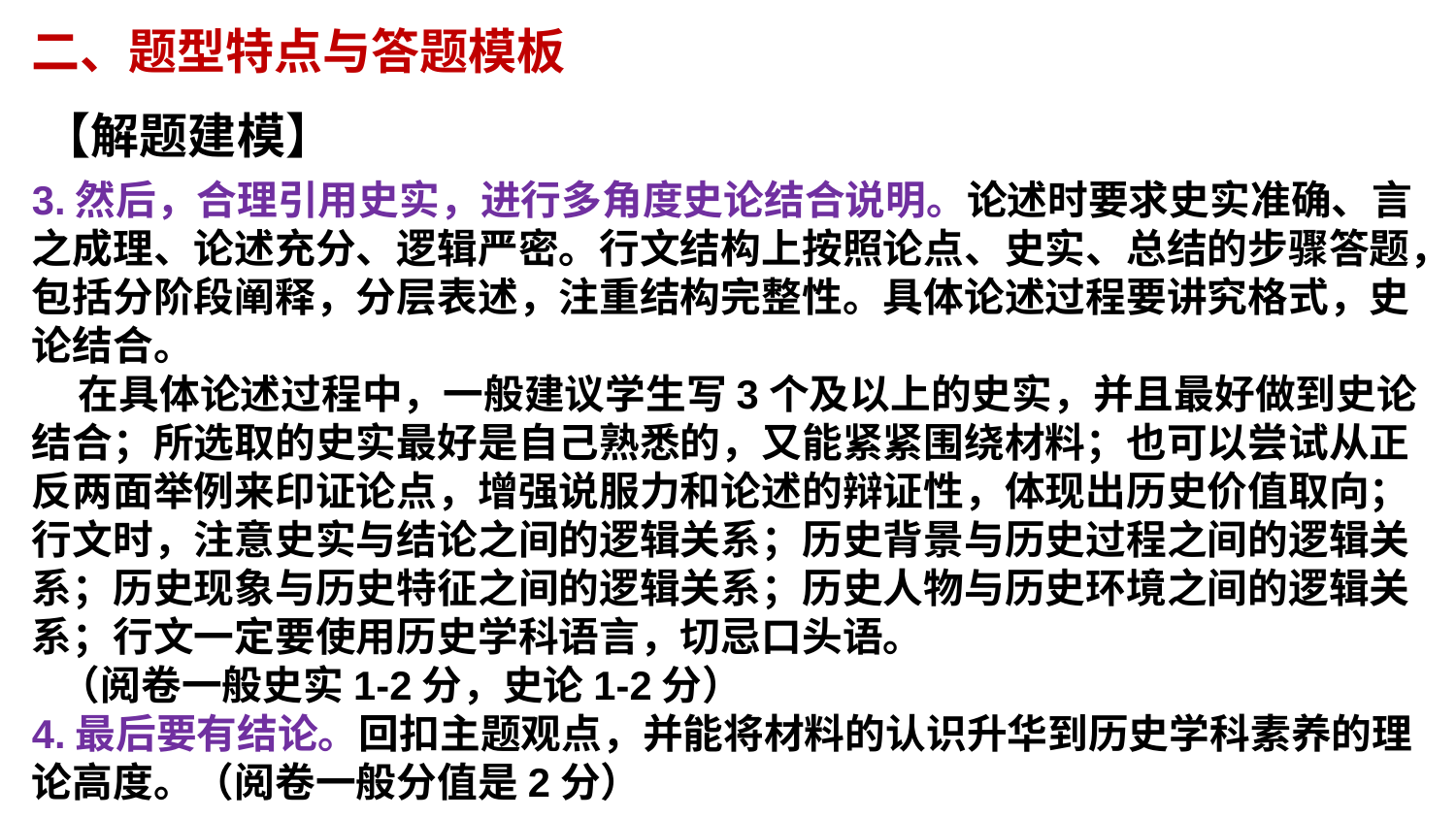

二、题型特点与答题模板
【解题建模】
3.然后，合理引用史实，进行多角度史论结合说明。论述时要求史实准确、言之成理、论述充分、逻辑严密。行文结构上按照论点、史实、总结的步骤答题，包括分阶段阐释，分层表述，注重结构完整性。具体论述过程要讲究格式，史论结合。
    在具体论述过程中，一般建议学生写3个及以上的史实，并且最好做到史论结合；所选取的史实最好是自己熟悉的，又能紧紧围绕材料；也可以尝试从正反两面举例来印证论点，增强说服力和论述的辩证性，体现出历史价值取向；行文时，注意史实与结论之间的逻辑关系；历史背景与历史过程之间的逻辑关系；历史现象与历史特征之间的逻辑关系；历史人物与历史环境之间的逻辑关系；行文一定要使用历史学科语言，切忌口头语。
  （阅卷一般史实1-2分，史论1-2分）
4.最后要有结论。回扣主题观点，并能将材料的认识升华到历史学科素养的理论高度。（阅卷一般分值是2分）